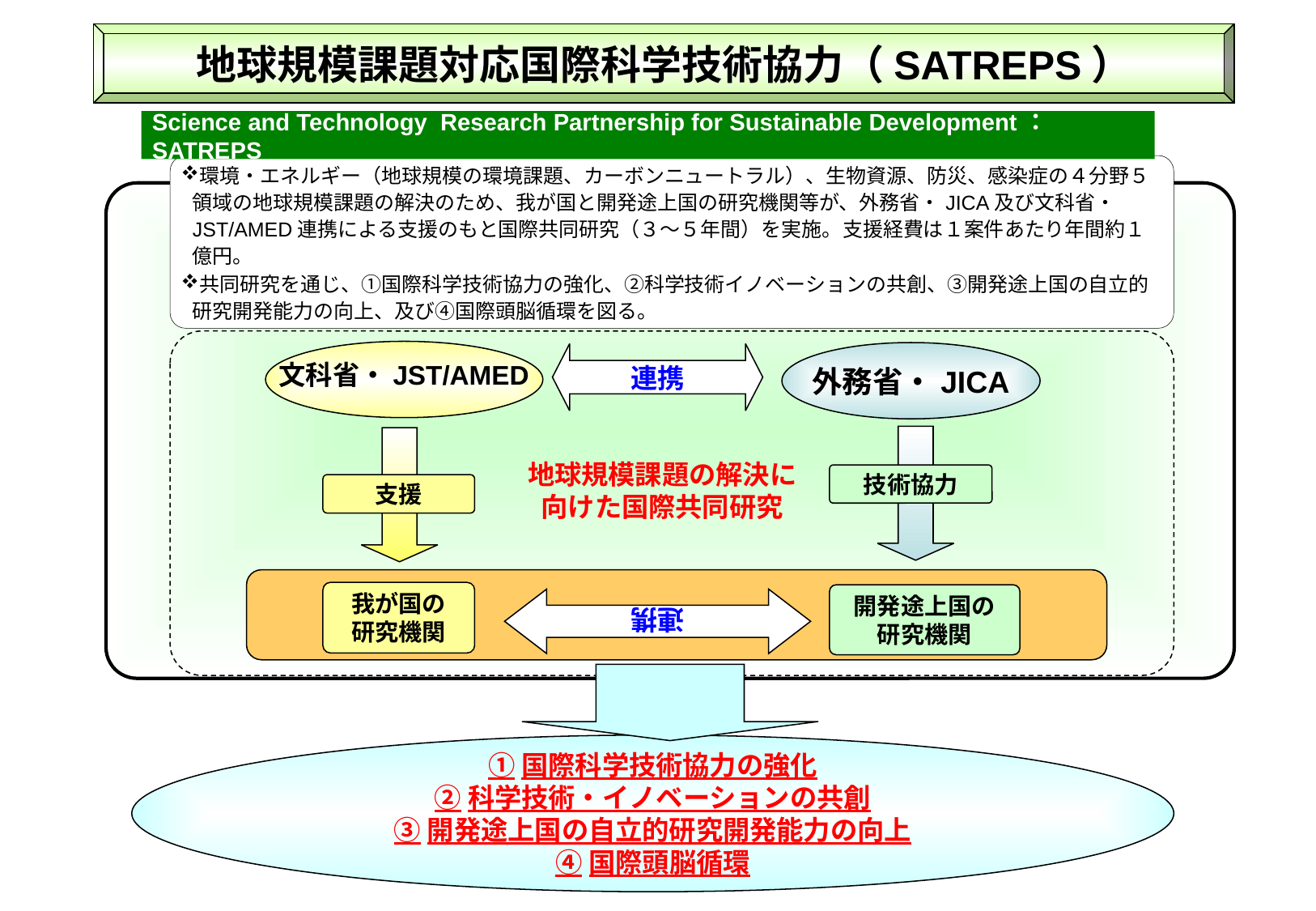

地球規模課題対応国際科学技術協力（SATREPS）
Science and Technology  Research Partnership for Sustainable Development：SATREPS
環境・エネルギー（地球規模の環境課題、カーボンニュートラル）、生物資源、防災、感染症の４分野５領域の地球規模課題の解決のため、我が国と開発途上国の研究機関等が、外務省・JICA及び文科省・JST/AMED連携による支援のもと国際共同研究（３～５年間）を実施。支援経費は１案件あたり年間約１億円。
共同研究を通じ、①国際科学技術協力の強化、②科学技術イノベーションの共創、③開発途上国の自立的研究開発能力の向上、及び④国際頭脳循環を図る。

文科省・JST/AMED
外務省・JICA
連携
地球規模課題の解決に
向けた国際共同研究

技術協力
連携
支援

我が国の
研究機関
開発途上国の
研究機関

①国際科学技術協力の強化
②科学技術・イノベーションの共創
③開発途上国の自立的研究開発能力の向上
④国際頭脳循環